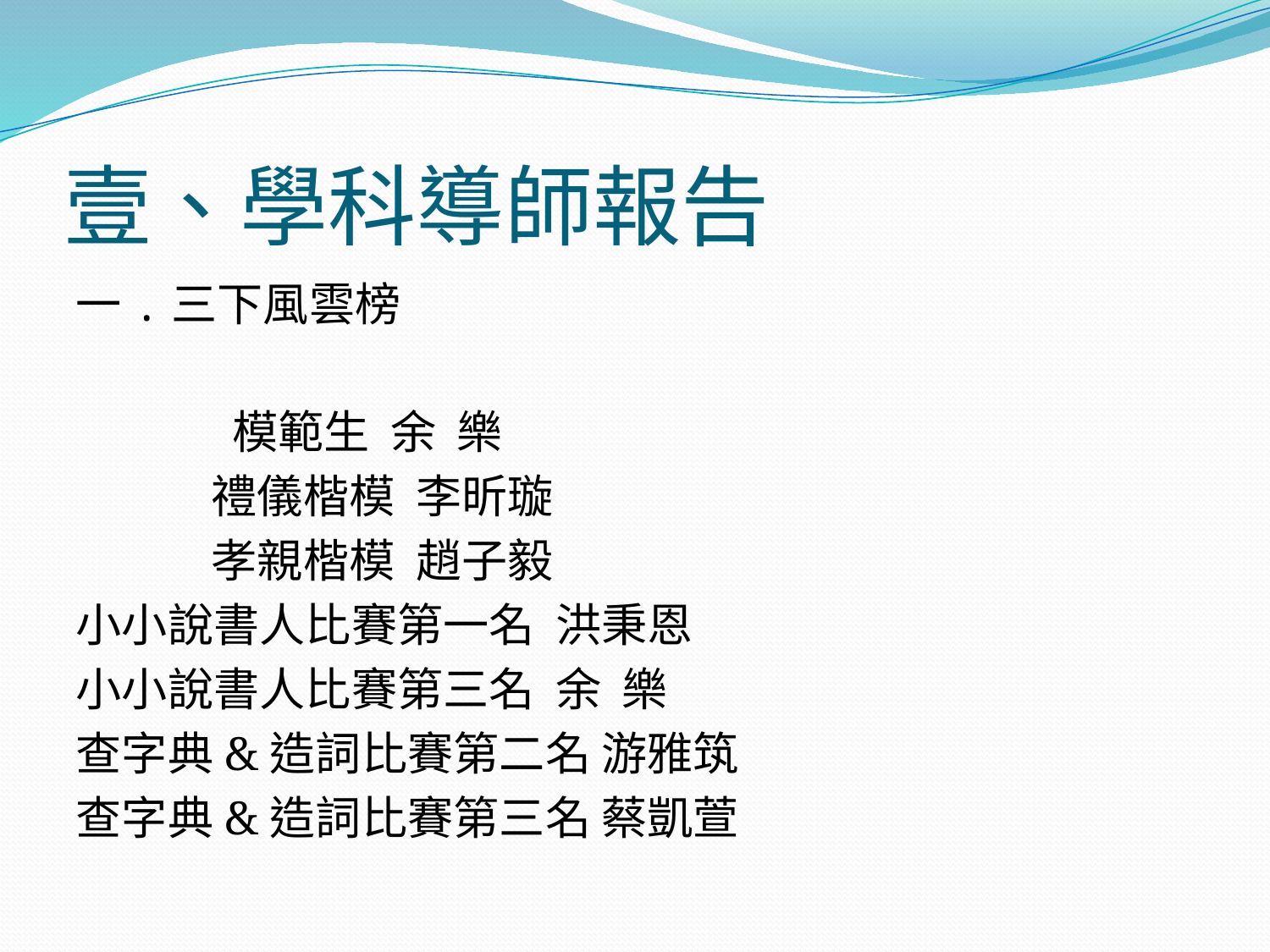

# 壹、學科導師報告
一.三下風雲榜

              模範生  余  樂
            禮儀楷模  李昕璇
            孝親楷模  趙子毅
小小說書人比賽第一名  洪秉恩
小小說書人比賽第三名  余  樂
查字典&造詞比賽第二名 游雅筑
查字典&造詞比賽第三名 蔡凱萱